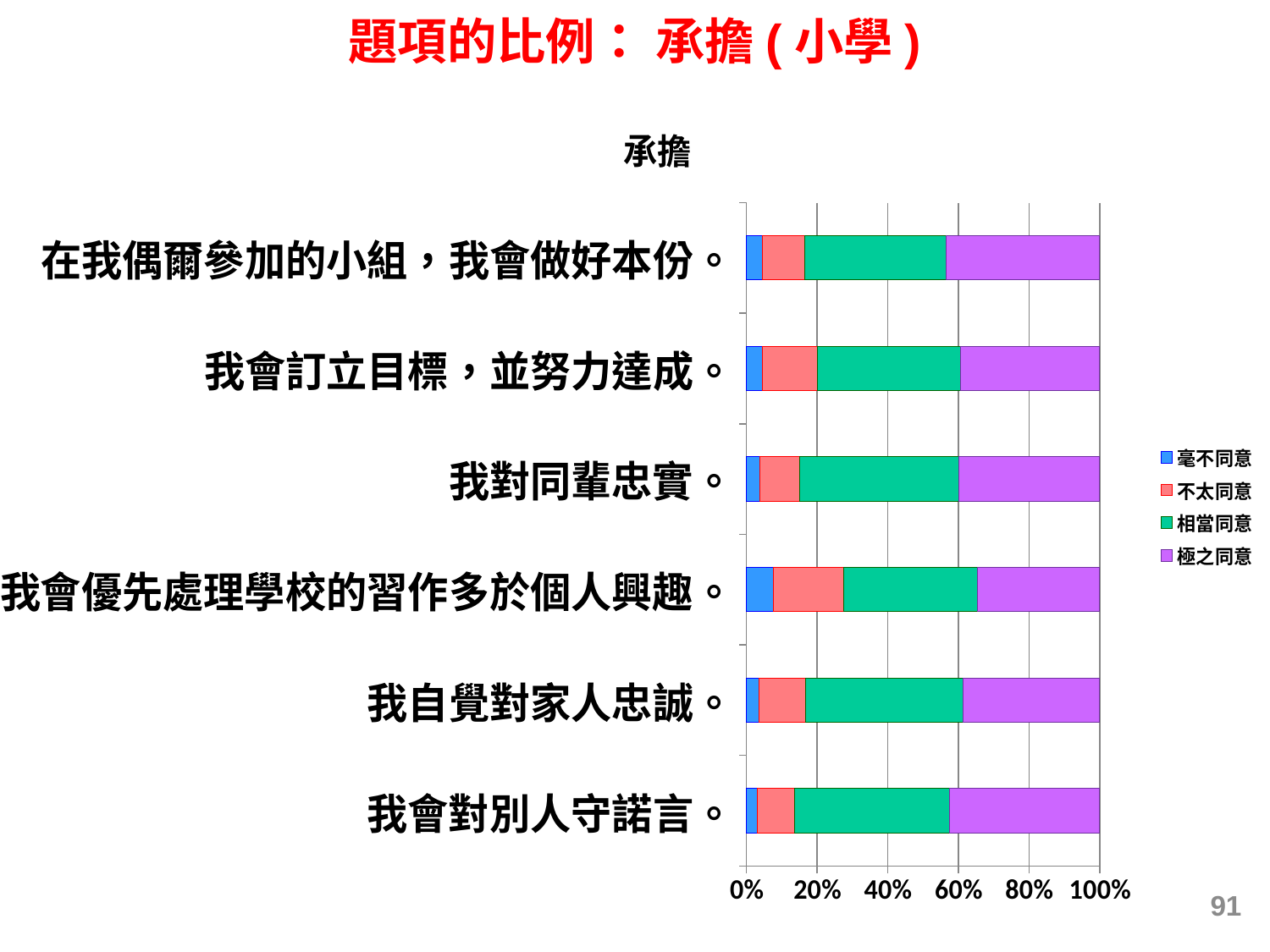

# 題項的比例： 承擔(小學)

### Chart: 承擔

| Category | 毫不同意 | 不太同意 | 相當同意 | 極之同意 |
|---|---|---|---|---|
| 我會對別人守諾言。 | 0.0314703177684685 | 0.10473076530090963 | 0.4389496270562993 | 0.42484928987432385 |
| 我自覺對家人忠誠。 | 0.03515064562410339 | 0.132916581266653 | 0.4440459110473458 | 0.3878868620618996 |
| 我會優先處理學校的習作多於個人興趣。 | 0.07756062621508253 | 0.19830144275043526 | 0.37716156758416125 | 0.34697636345032296 |
| 我對同輩忠實。 | 0.038662166308683646 | 0.11250894957553442 | 0.4496266748491358 | 0.3992022092666475 |
| 我會訂立目標，並努力達成。 | 0.04611276573893396 | 0.15548937044264197 | 0.4043339837732363 | 0.394063880045189 |
| 在我偶爾參加的小組，我會做好本份。 | 0.045150673660392875 | 0.12023038156947446 | 0.3994651856422926 | 0.43515375912784215 |
91